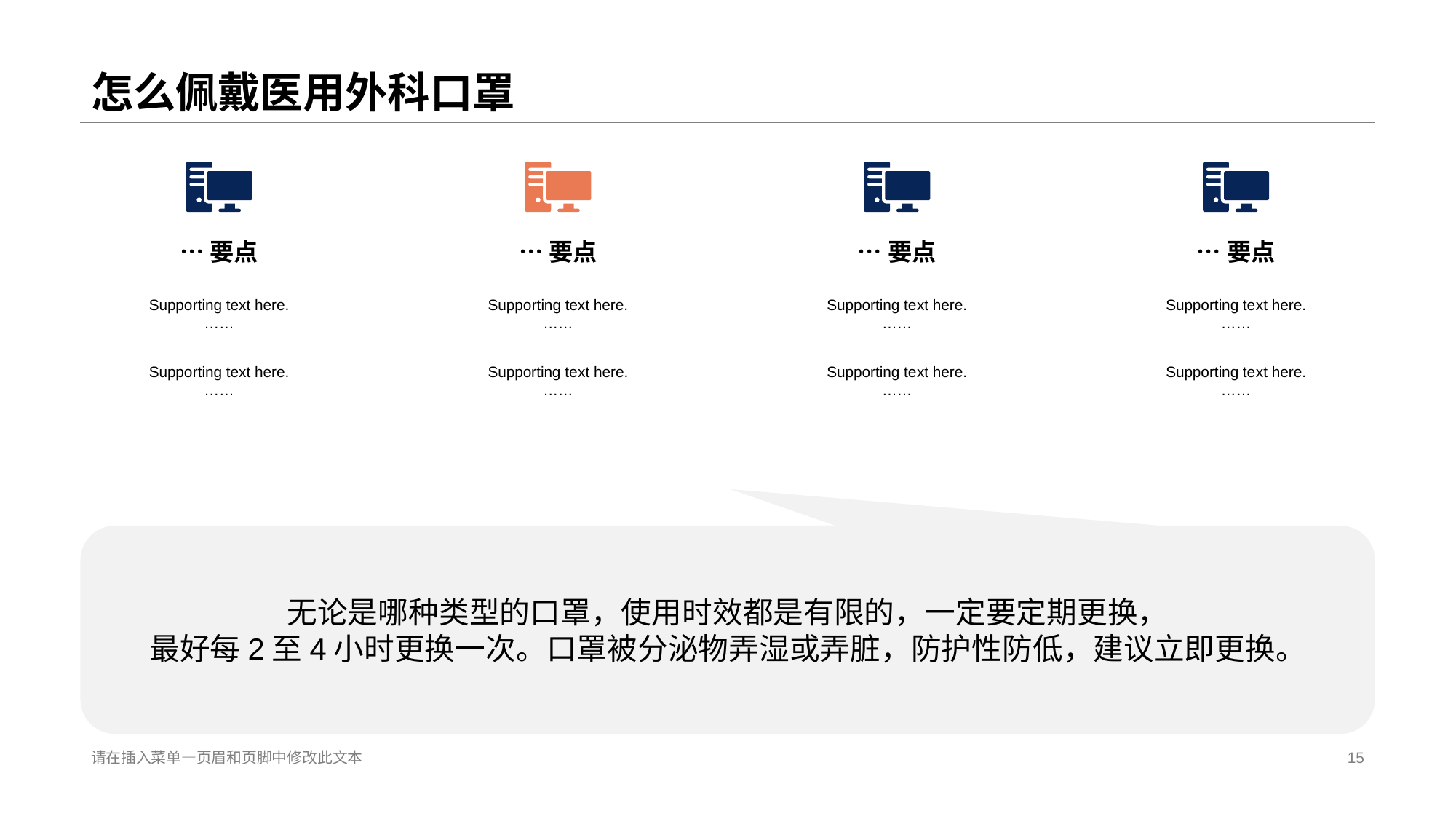

# 怎么佩戴医用外科口罩

…要点
…要点
…要点
…要点
Suppo rting text here.
……
Suppo rting text here.
……
Supporting te xt here.
……
Supporting te xt here.
……
Suppo rting text here.
……
Supporting te xt here.
……
Supporting te xt here.
……
Supporting te xt here.
……
无论是哪种类型的口罩，使用时效都是有限的，一定要定期更换，
最好每2至4小时更换一次。口罩被分泌物弄湿或弄脏，防护性防低，建议立即更换。
请在插入菜单—页眉和页脚中修改此文本
15